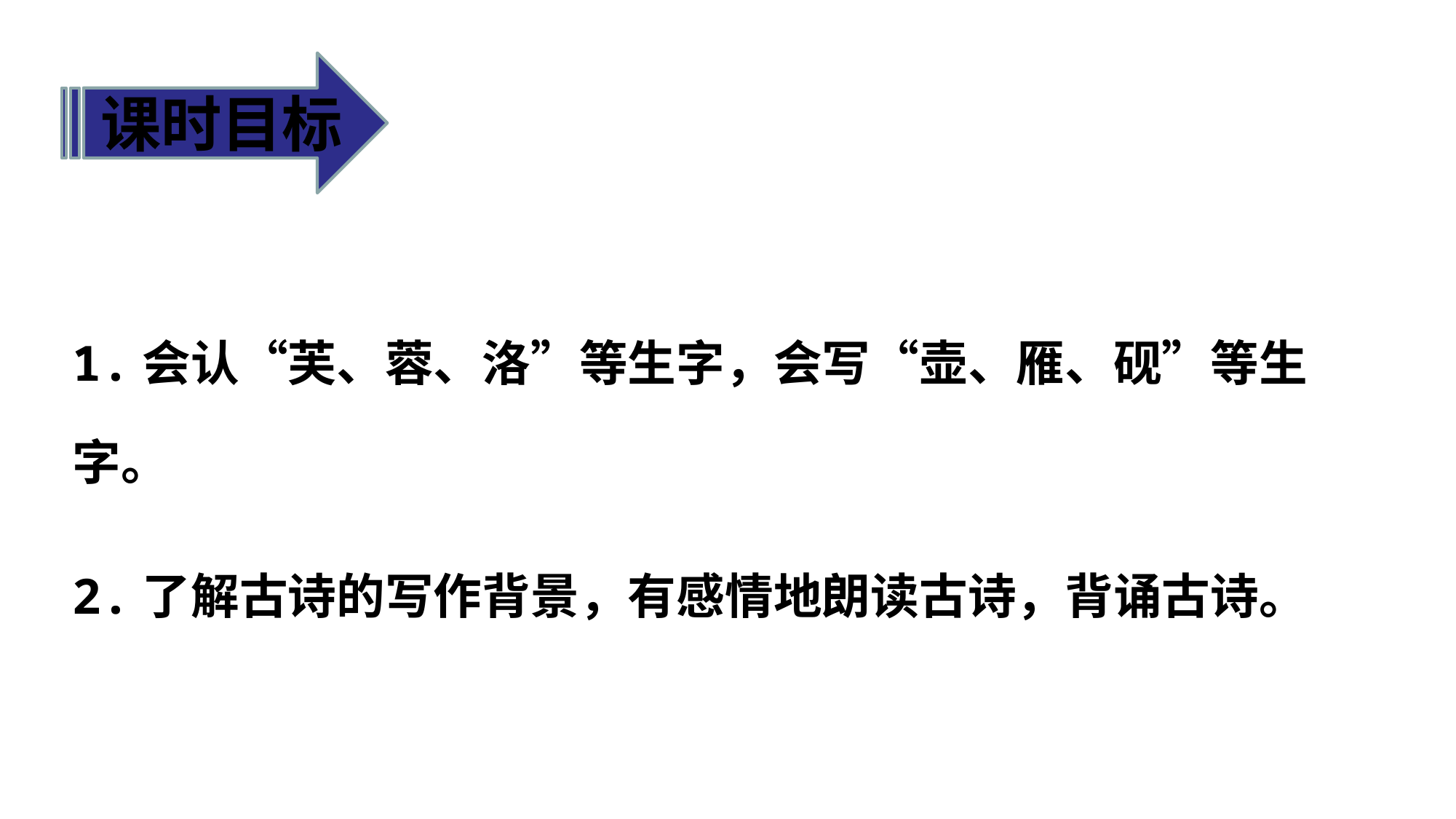

课时目标
1.会认“芙、蓉、洛”等生字，会写“壶、雁、砚”等生字。
2.了解古诗的写作背景，有感情地朗读古诗，背诵古诗。